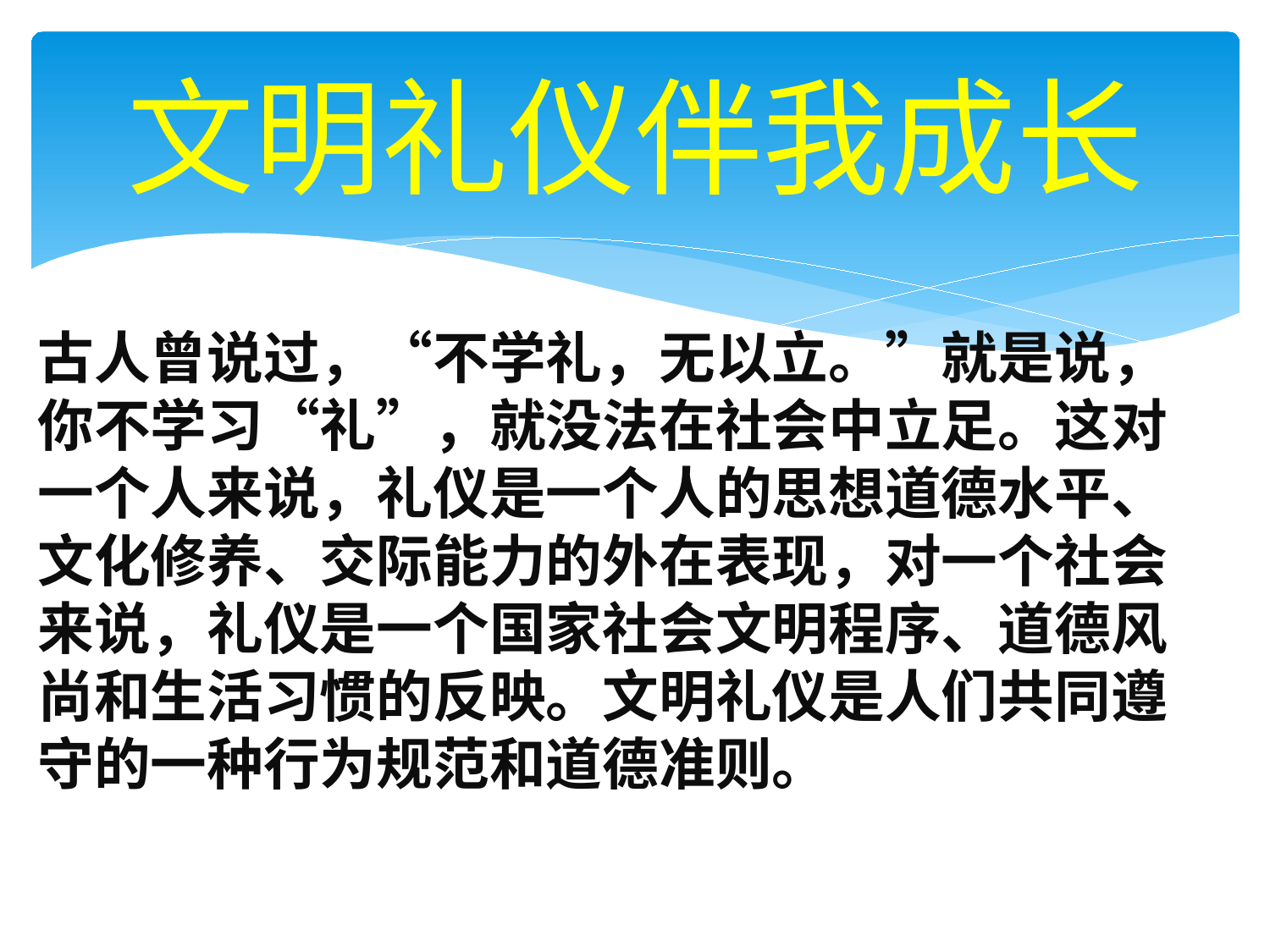

# 文明礼仪伴我成长
古人曾说过，“不学礼，无以立。”就是说，你不学习“礼”，就没法在社会中立足。这对一个人来说，礼仪是一个人的思想道德水平、文化修养、交际能力的外在表现，对一个社会来说，礼仪是一个国家社会文明程序、道德风尚和生活习惯的反映。文明礼仪是人们共同遵守的一种行为规范和道德准则。